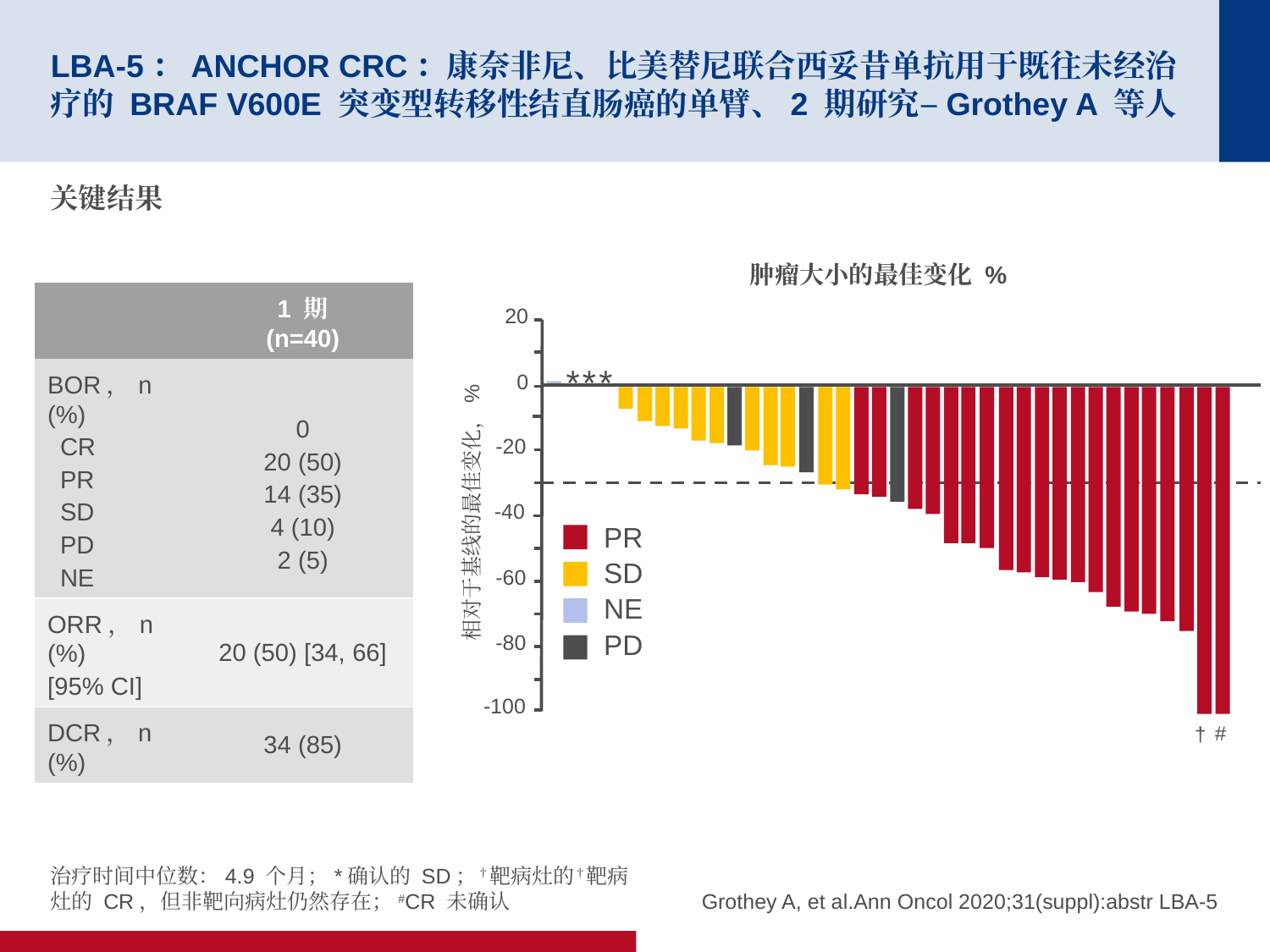

# LBA-5：ANCHOR CRC：康奈非尼、比美替尼联合西妥昔单抗用于既往未经治疗的 BRAF V600E 突变型转移性结直肠癌的单臂、2 期研究–Grothey A 等人
关键结果
肿瘤大小的最佳变化 %
|  | 1 期 (n=40) |
| --- | --- |
| BOR，n (%) CR PR SD PD NE | 0 20 (50) 14 (35) 4 (10) 2 (5) |
| ORR，n (%) [95% CI] | 20 (50) [34, 66] |
| DCR，n (%) | 34 (85) |
20
0

-20
-40
相对于基线的最佳变化，%
PR

SD
-60

NE

PD
-80

-100
#
†
*
*
*
治疗时间中位数：4.9 个月；*确认的 SD；†靶病灶的†靶病灶的 CR，但非靶向病灶仍然存在；#CR 未确认
Grothey A, et al.Ann Oncol 2020;31(suppl):abstr LBA-5